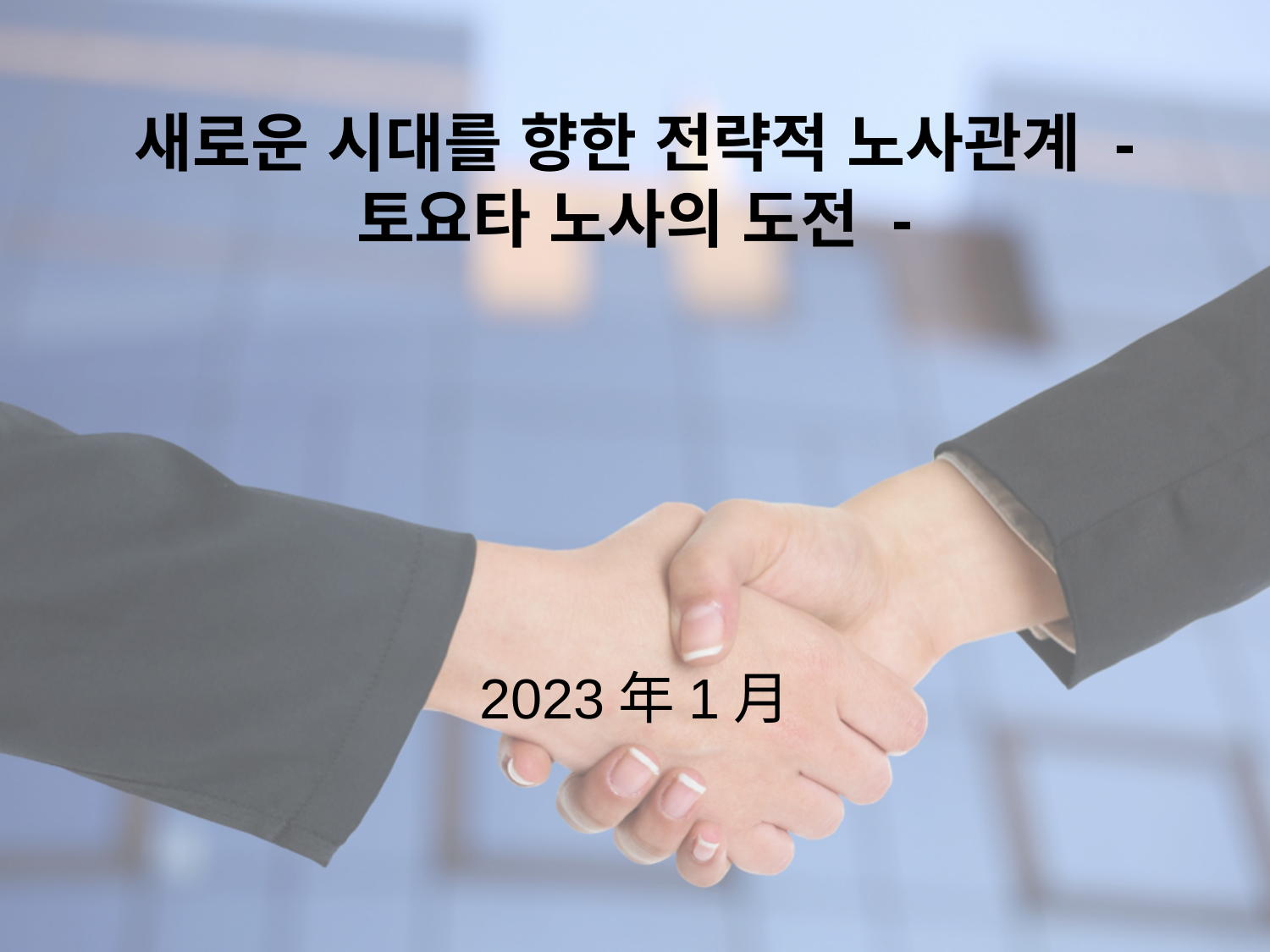

# 새로운 시대를 향한 전략적 노사관계 - 토요타 노사의 도전 -
2023年1月